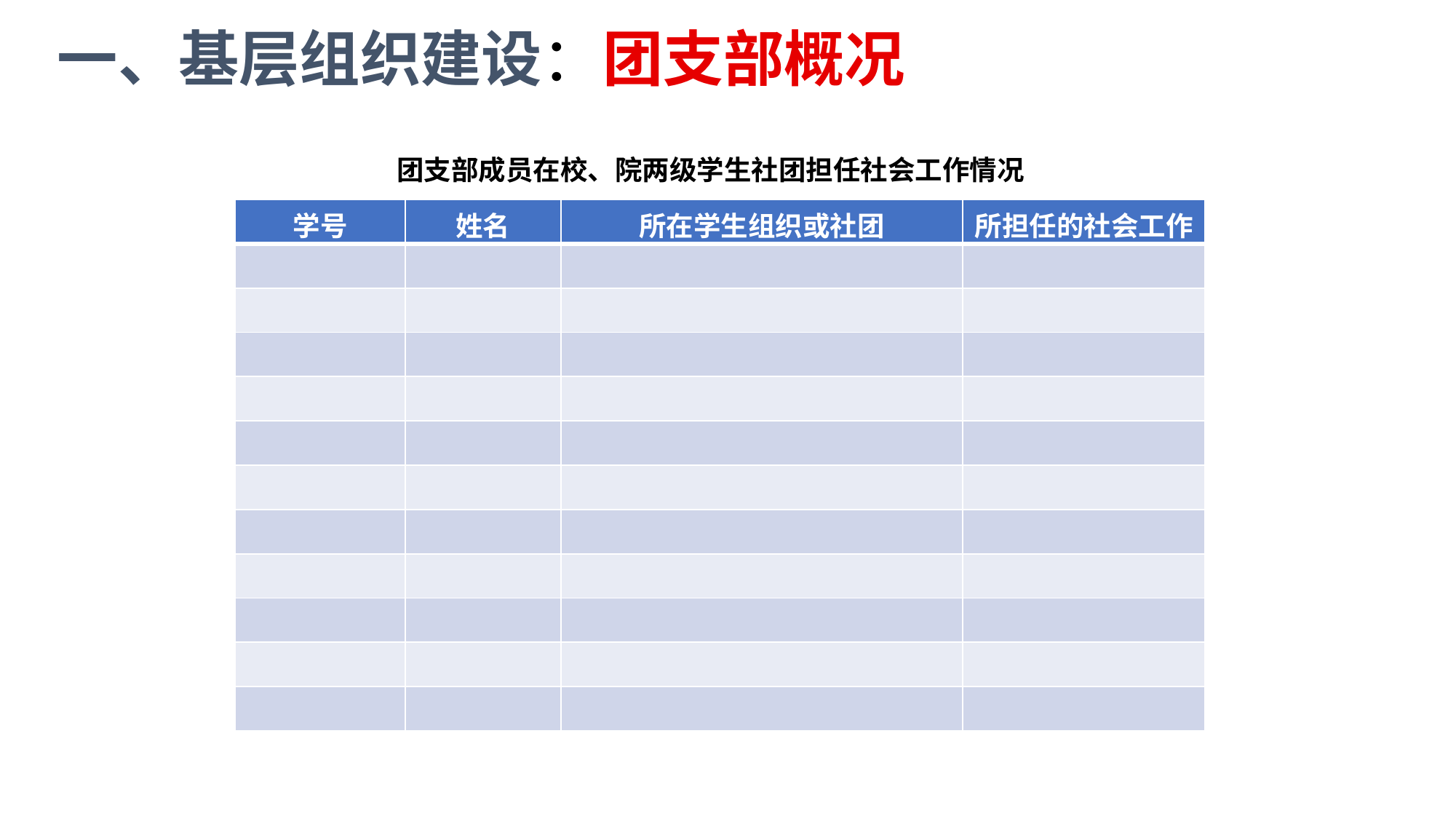

一、基层组织建设：团支部概况
团支部成员在校、院两级学生社团担任社会工作情况
| 学号 | 姓名 | 所在学生组织或社团 | 所担任的社会工作 |
| --- | --- | --- | --- |
|  |  |  |  |
|  |  |  |  |
|  |  |  |  |
|  |  |  |  |
|  |  |  |  |
|  |  |  |  |
|  |  |  |  |
|  |  |  |  |
|  |  |  |  |
|  |  |  |  |
|  |  |  |  |